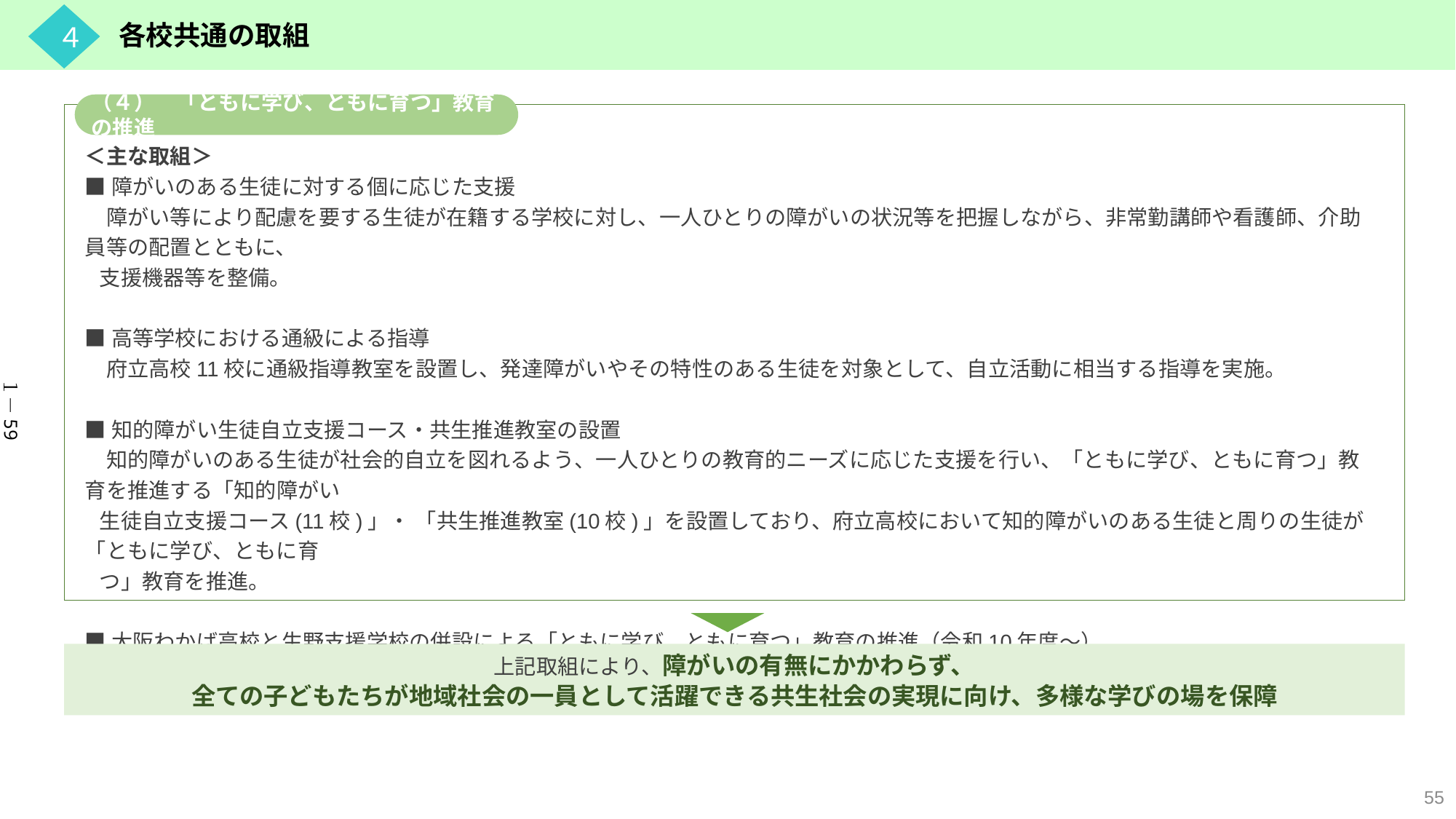

４
各校共通の取組
（４）　「ともに学び、ともに育つ」教育の推進

＜主な取組＞
■障がいのある生徒に対する個に応じた支援
　障がい等により配慮を要する生徒が在籍する学校に対し、一人ひとりの障がいの状況等を把握しながら、非常勤講師や看護師、介助員等の配置とともに、
  支援機器等を整備。

■高等学校における通級による指導
　府立高校11校に通級指導教室を設置し、発達障がいやその特性のある生徒を対象として、自立活動に相当する指導を実施。

■知的障がい生徒自立支援コース・共生推進教室の設置
　知的障がいのある生徒が社会的自立を図れるよう、一人ひとりの教育的ニーズに応じた支援を行い、「ともに学び、ともに育つ」教育を推進する「知的障がい
  生徒自立支援コース(11校)」・ 「共生推進教室(10校)」を設置しており、府立高校において知的障がいのある生徒と周りの生徒が「ともに学び、ともに育
  つ」教育を推進。

■大阪わかば高校と生野支援学校の併設による「ともに学び、ともに育つ」教育の推進（令和10年度～）
　（詳細は、第３章　学校改革　２　多様な学びを重視し、セーフティネットの役割をもつグループ　昼間定時制の課程）
１－59

上記取組により、障がいの有無にかかわらず、
全ての子どもたちが地域社会の一員として活躍できる共生社会の実現に向け、多様な学びの場を保障
55